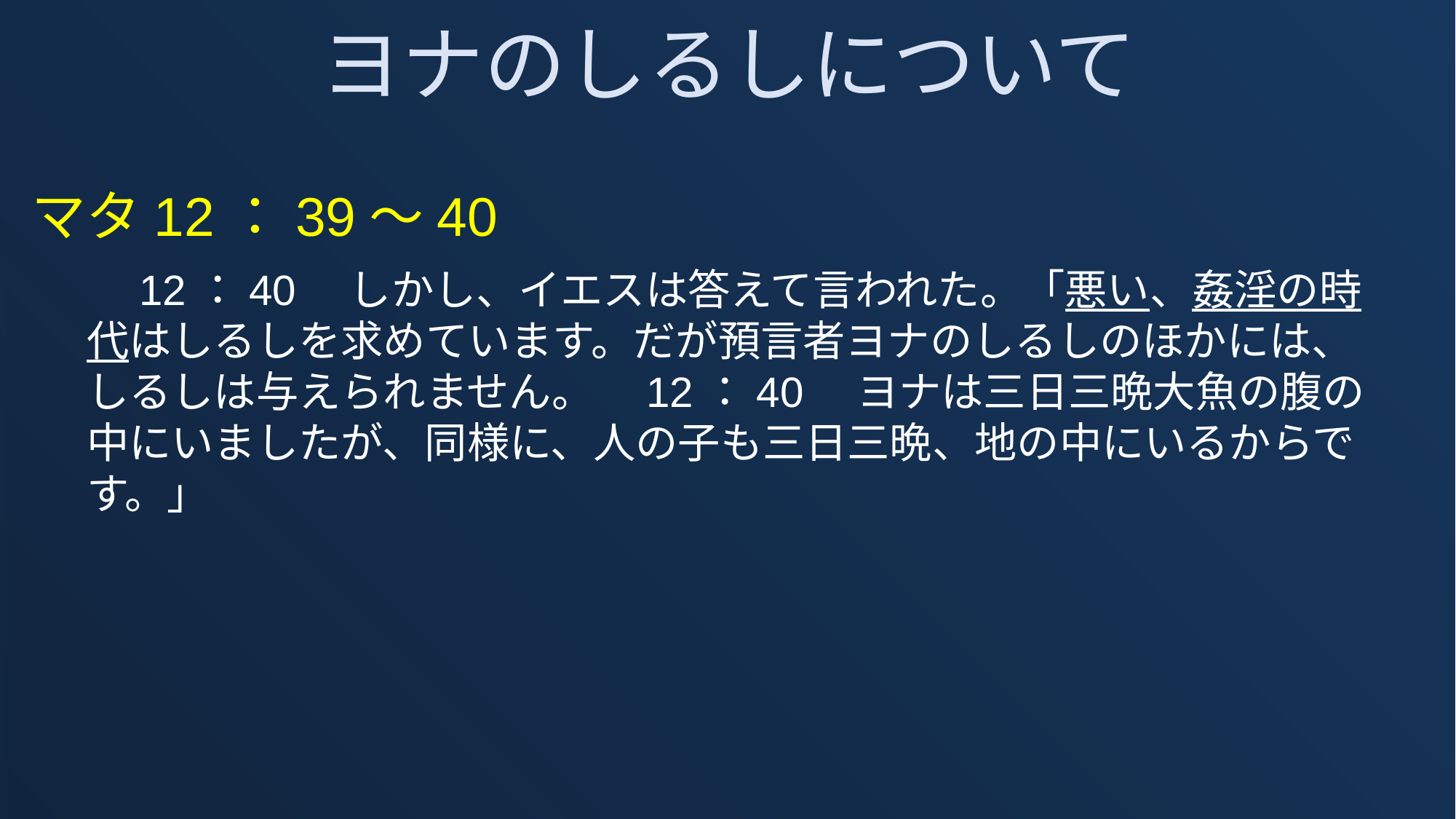

ヨナのしるしについて
マタ12：39～40
　12：40　しかし、イエスは答えて言われた。「悪い、姦淫の時代はしるしを求めています。だが預言者ヨナのしるしのほかには、しるしは与えられません。　12：40　ヨナは三日三晩大魚の腹の中にいましたが、同様に、人の子も三日三晩、地の中にいるからです。」